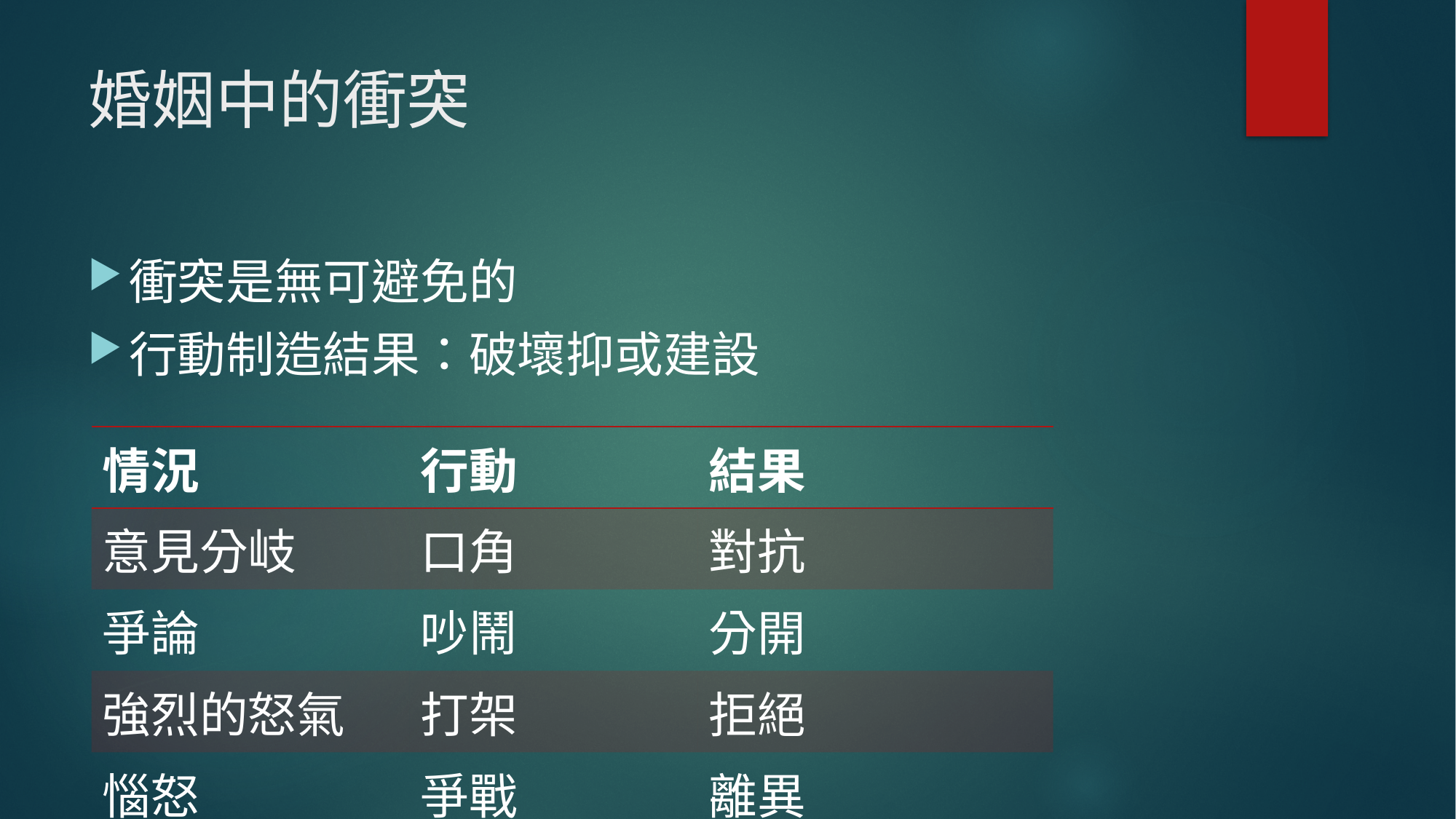

# 婚姻中的衝突
衝突是無可避免的
行動制造結果：破壞抑或建設

| 情況 | 行動 | 結果 |
| --- | --- | --- |
| 意見分岐 | 口角 | 對抗 |
| 爭論 | 吵鬧 | 分開 |
| 強烈的怒氣 | 打架 | 拒絕 |
| 惱怒 | 爭戰 | 離異 |